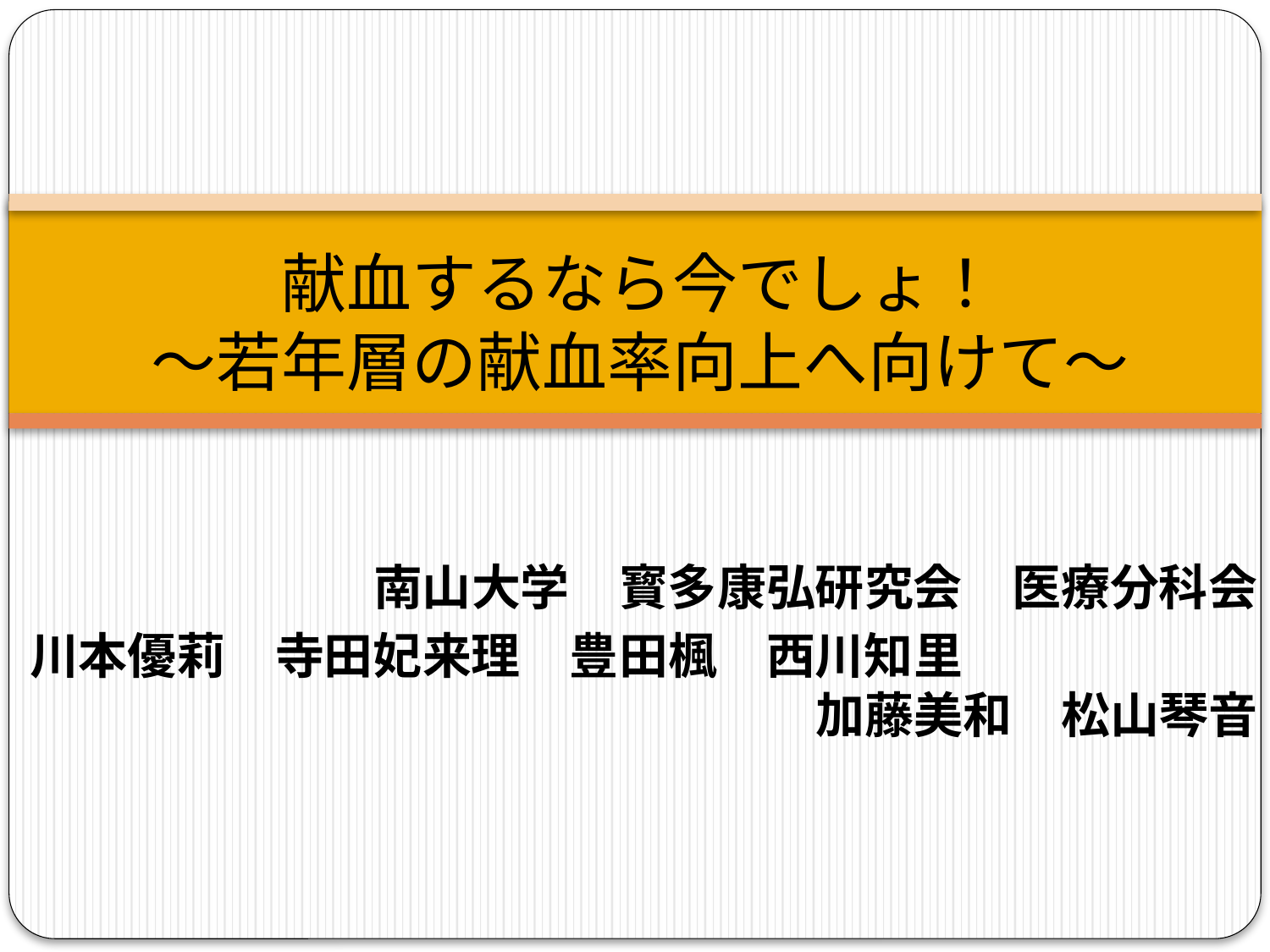

献血するなら今でしょ！
～若年層の献血率向上へ向けて～
南山大学　寳多康弘研究会　医療分科会
川本優莉　寺田妃来理　豊田楓　西川知里　　　　　　加藤美和　松山琴音